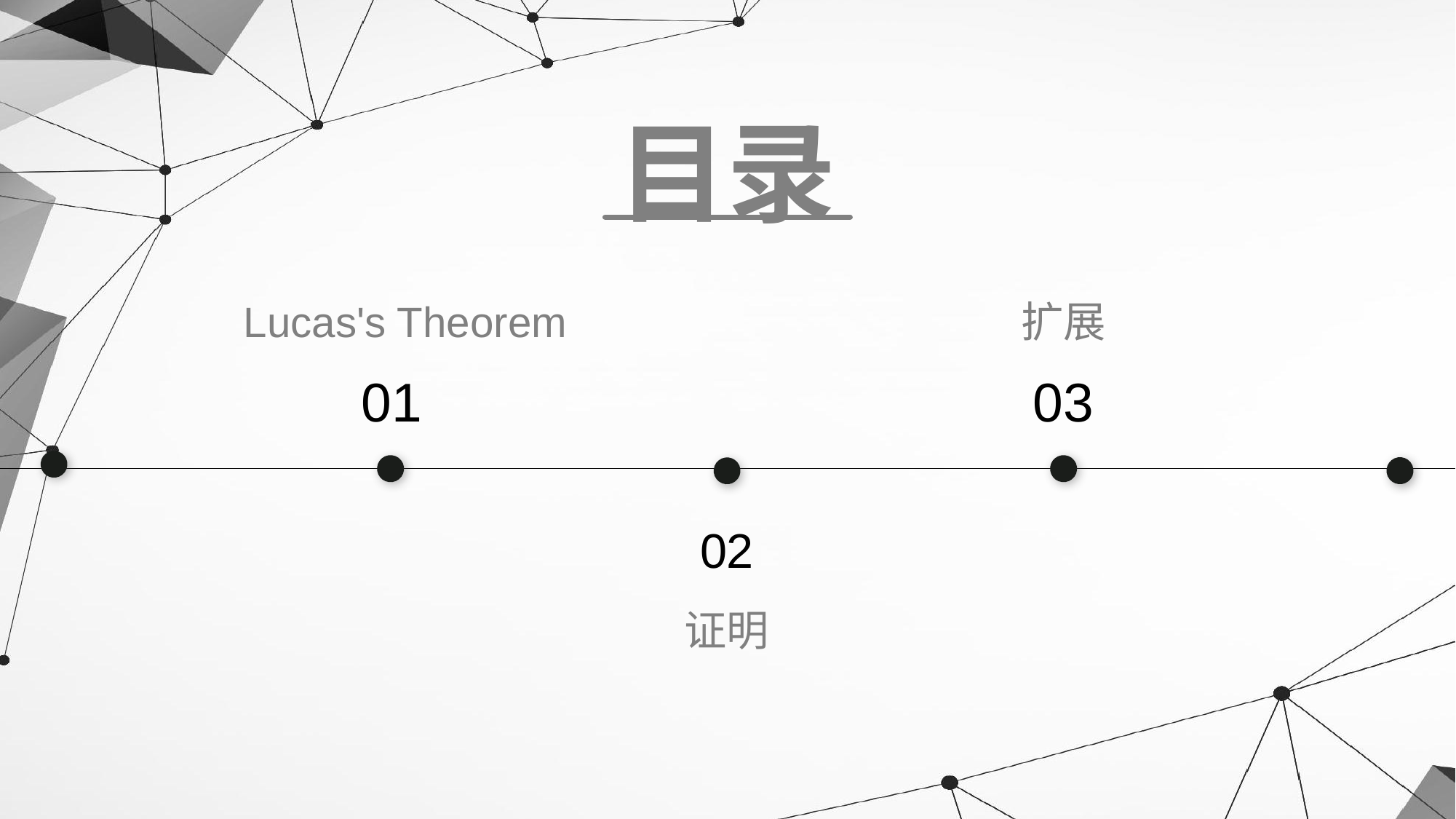

目录
扩展
Lucas's Theorem
01
03

02
证明